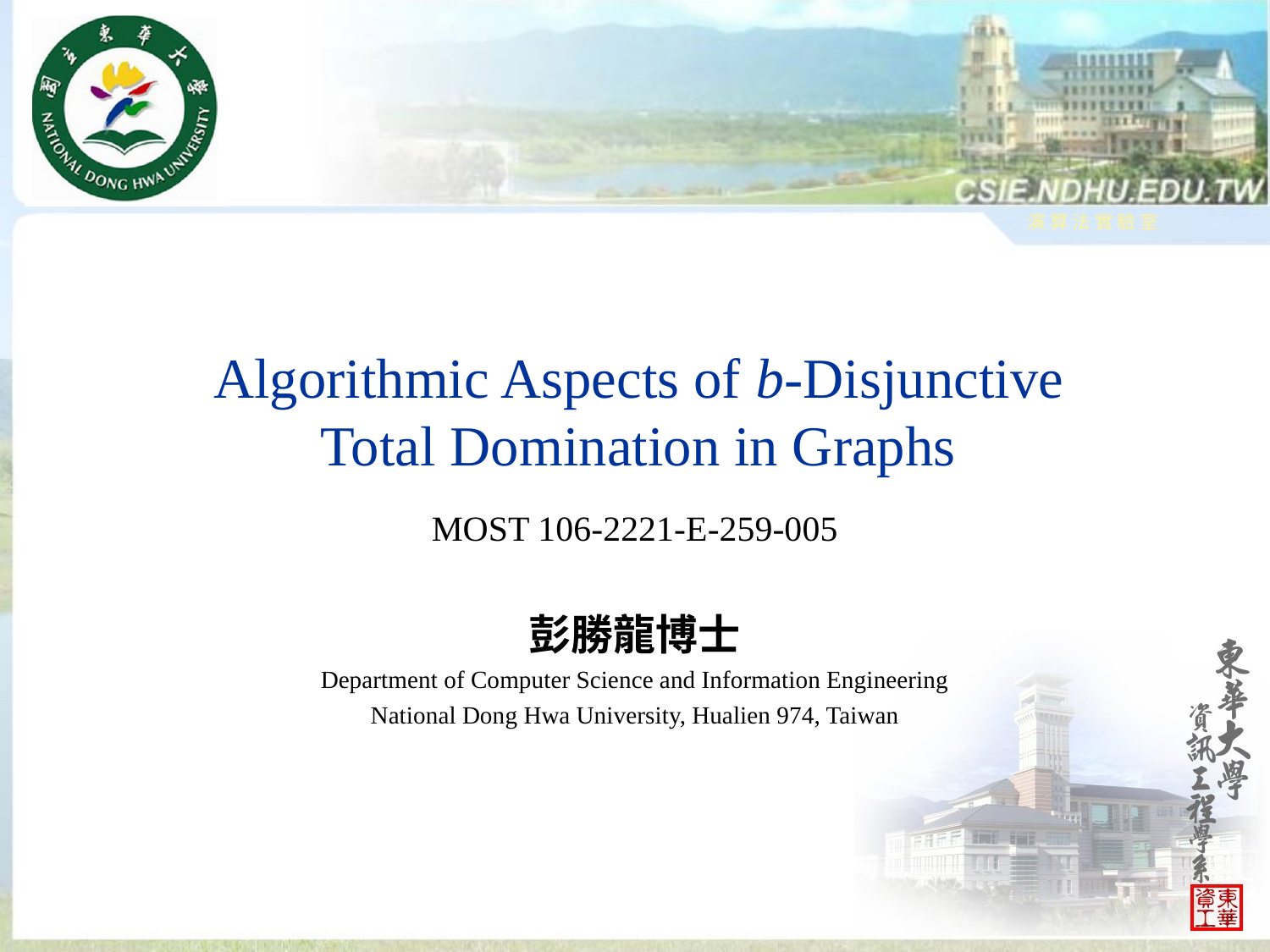

# Algorithmic Aspects of b-Disjunctive Total Domination in Graphs
MOST 106-2221-E-259-005

彭勝龍博士
Department of Computer Science and Information Engineering
National Dong Hwa University, Hualien 974, Taiwan